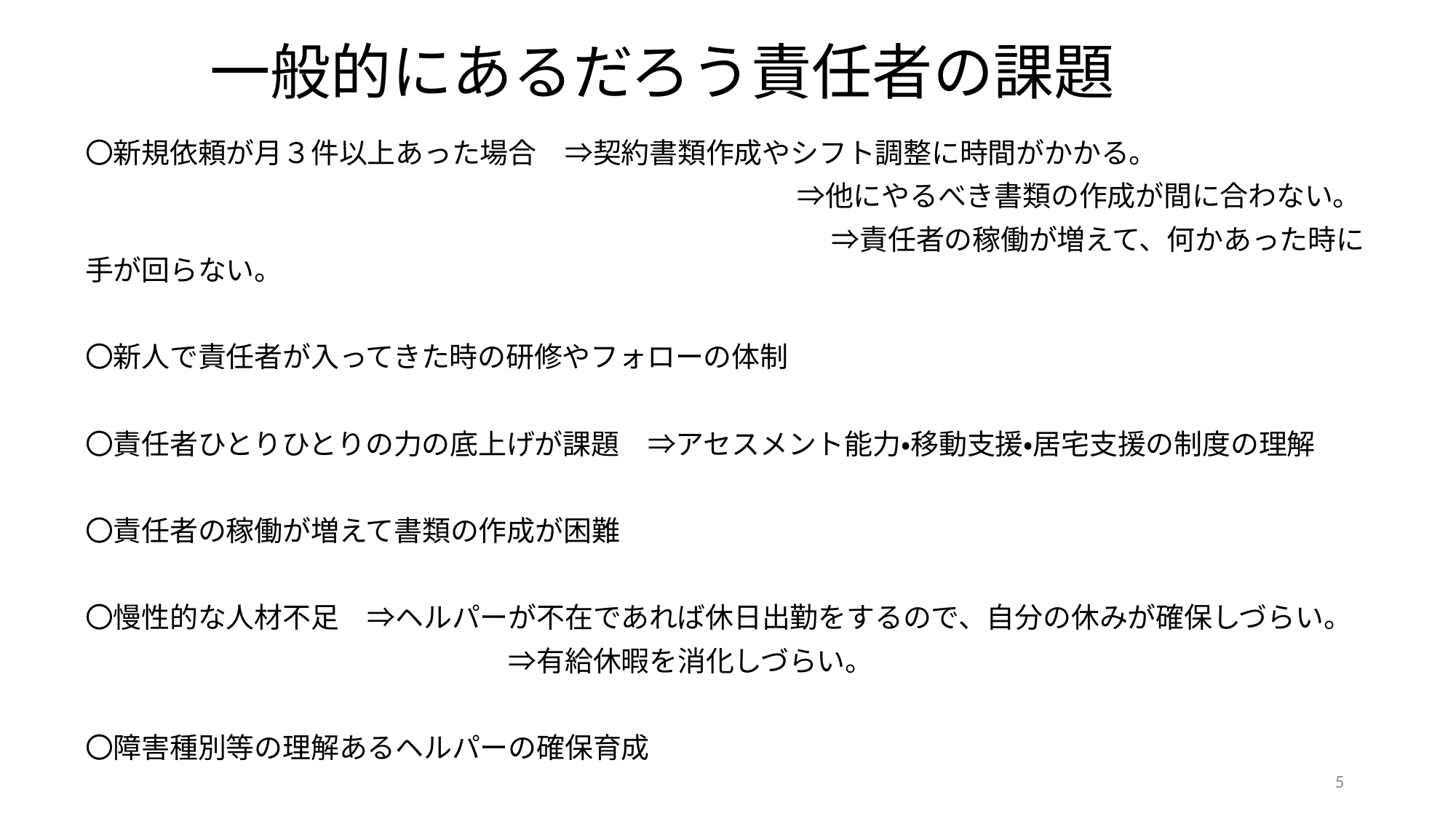

# 一般的にあるだろう責任者の課題
〇新規依頼が月３件以上あった場合　⇒契約書類作成やシフト調整に時間がかかる。
　　　　　　　　　　　　　　　　　　　　　　　　　 ⇒他にやるべき書類の作成が間に合わない。
　　　　　　　　　　　　　　　　　　　　　　　　　　  ⇒責任者の稼働が増えて、何かあった時に手が回らない。

〇新人で責任者が入ってきた時の研修やフォローの体制

〇責任者ひとりひとりの力の底上げが課題　⇒アセスメント能力・移動支援・居宅支援の制度の理解

〇責任者の稼働が増えて書類の作成が困難

〇慢性的な人材不足　⇒ヘルパーが不在であれば休日出勤をするので、自分の休みが確保しづらい。
　　　　　　　　　　　　　　　⇒有給休暇を消化しづらい。

〇障害種別等の理解あるヘルパーの確保育成

5